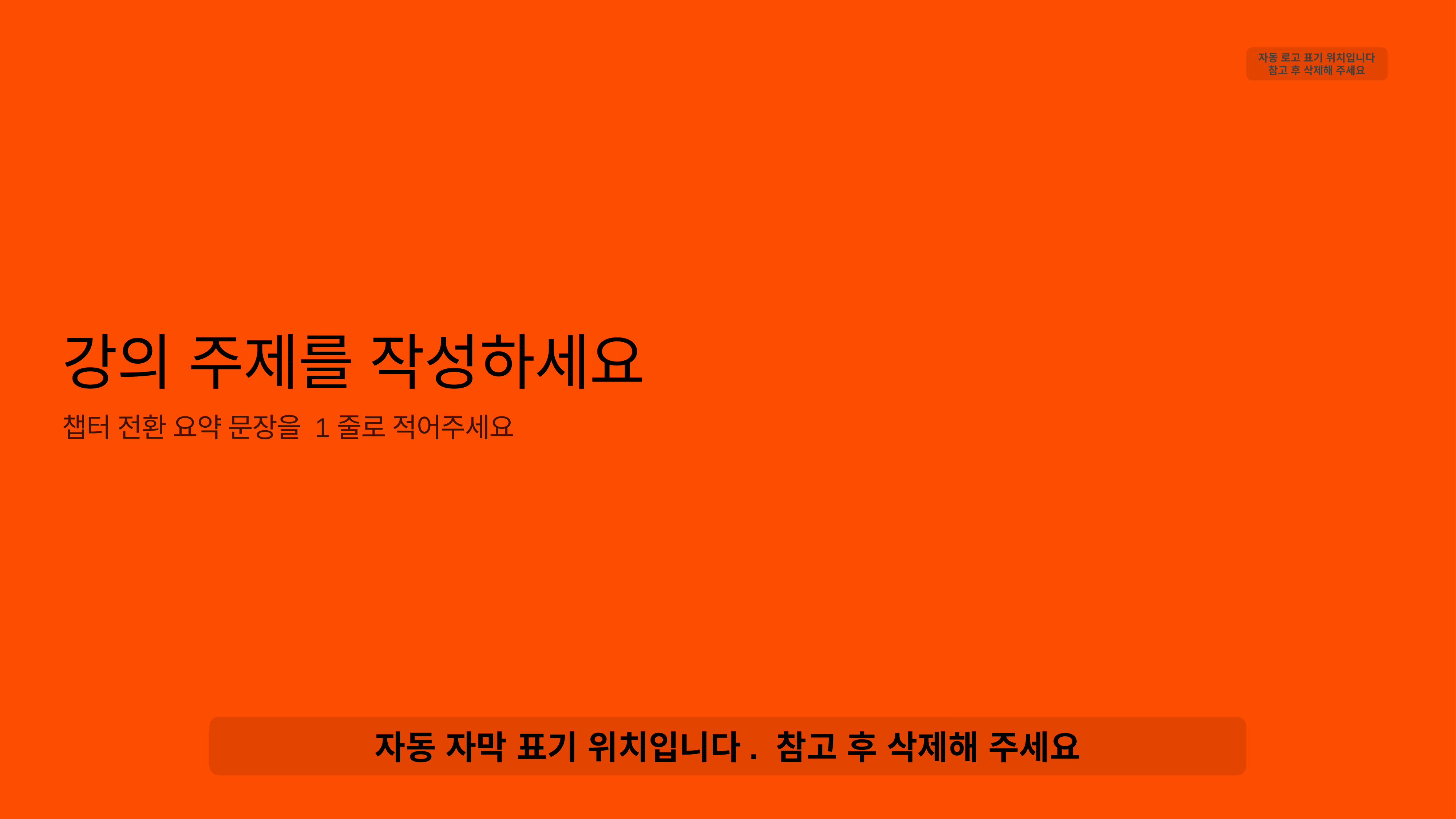

자동 로고 표기 위치입니다
참고 후 삭제해 주세요
강의 주제를 작성하세요
챕터 전환 요약 문장을 1줄로 적어주세요
자동 자막 표기 위치입니다. 참고 후 삭제해 주세요